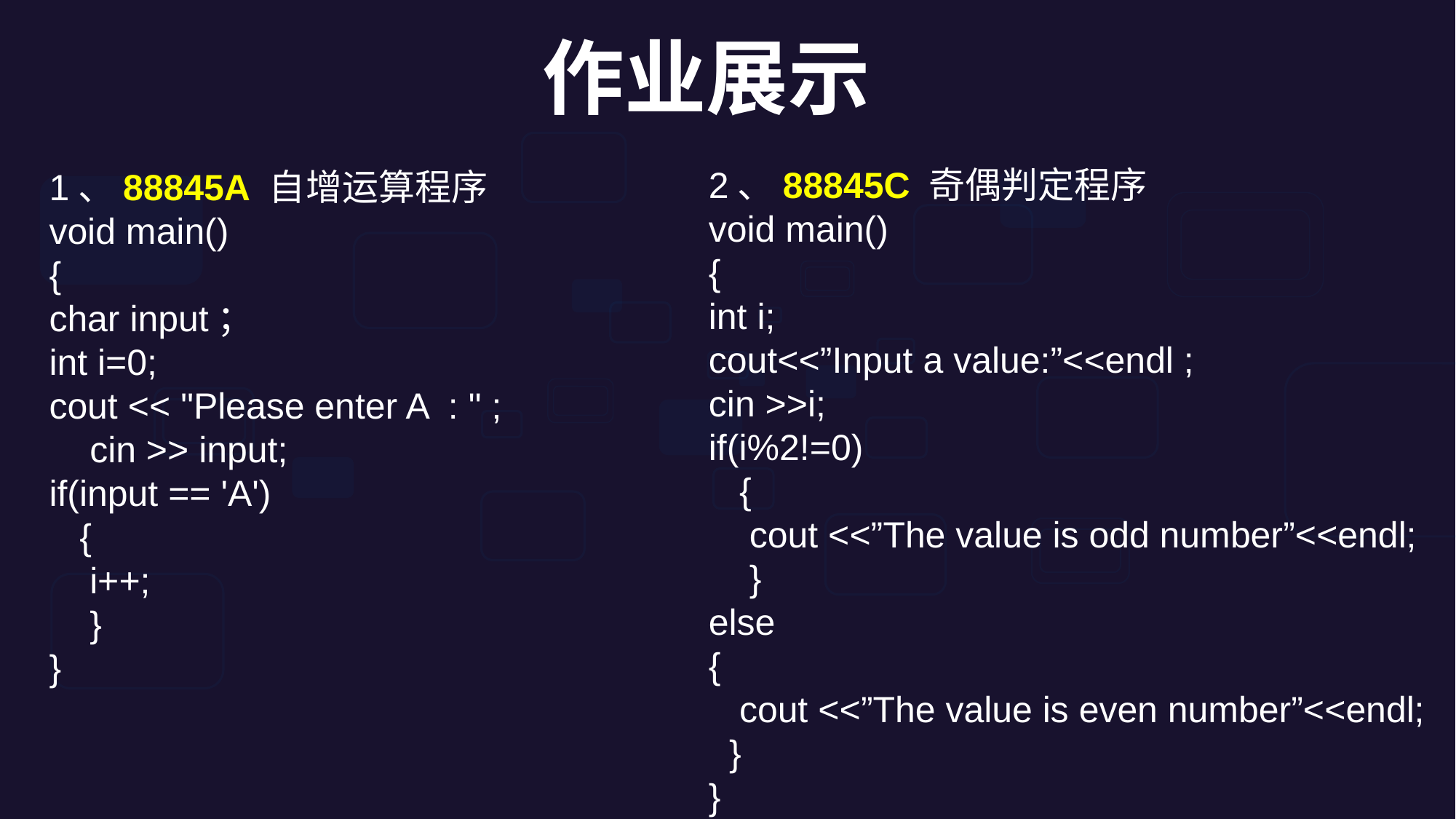

作业展示
2、88845C 奇偶判定程序
void main()
{
int i;
cout<<”Input a value:”<<endl ;
cin >>i;
if(i%2!=0)
   {
    cout <<”The value is odd number”<<endl;
    }
else
{
   cout <<”The value is even number”<<endl;
  }
}
1、88845A 自增运算程序
void main()
{
char input；
int i=0;
cout << "Please enter A  : " ;
    cin >> input;
if(input == 'A')
   {
    i++;
    }
}